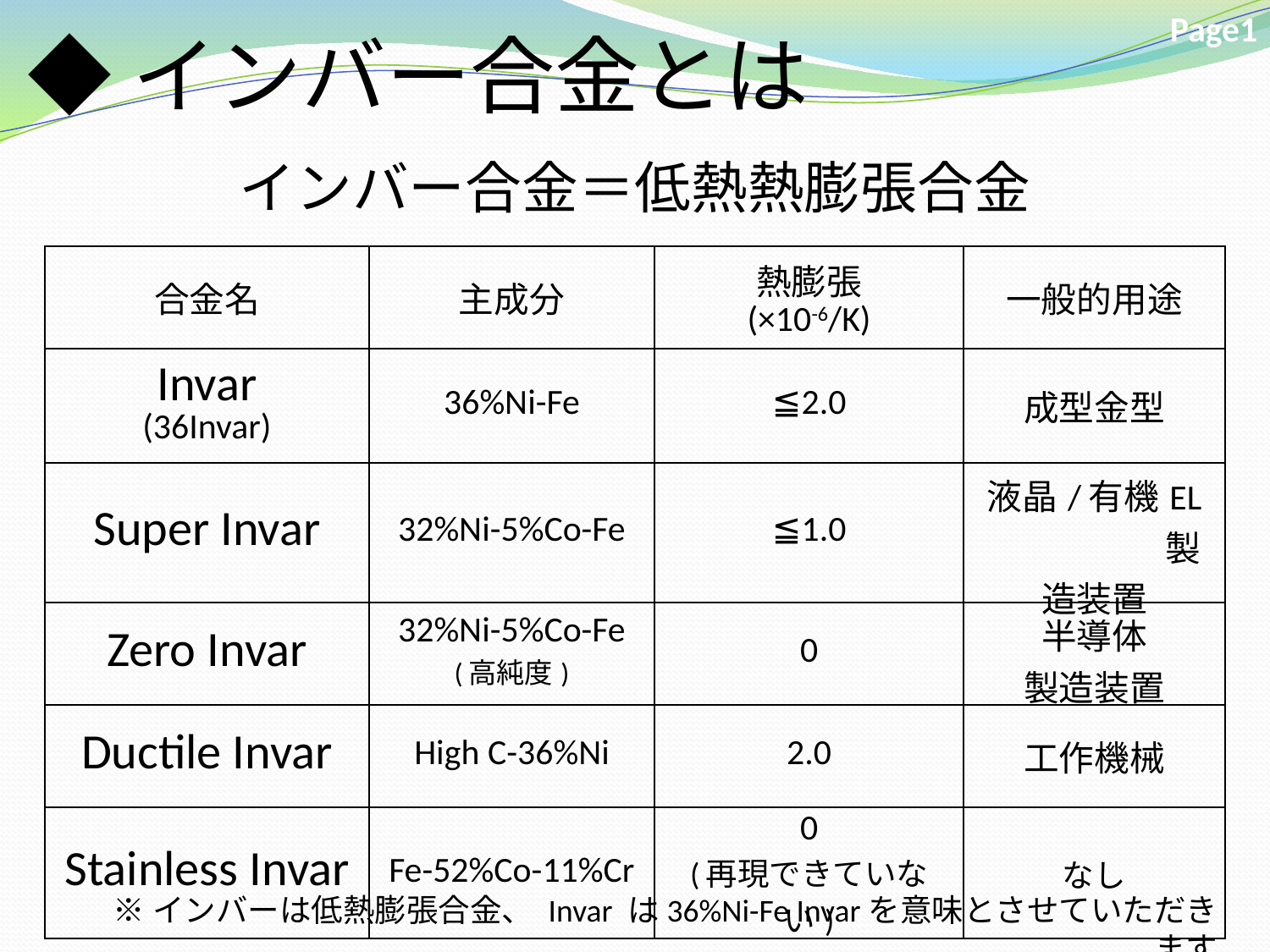

Page1
◆インバー合金とは
インバー合金＝低熱熱膨張合金
| 合金名 | 主成分 | 熱膨張 (×10-6/K) | 一般的用途 |
| --- | --- | --- | --- |
| Invar (36Invar) | 36%Ni-Fe | ≦2.0 | 成型金型 |
| Super Invar | 32%Ni-5%Co-Fe | ≦1.0 | 液晶/有機EL 　　　　　製造装置 |
| Zero Invar | 32%Ni-5%Co-Fe (高純度) | 0 | 半導体 製造装置 |
| Ductile Invar | High C-36%Ni | 2.0 | 工作機械 |
| Stainless Invar | Fe-52%Co-11%Cr | 0 (再現できていない) | なし |
※インバーは低熱膨張合金、 Invar は36%Ni-Fe Invarを意味とさせていただきます